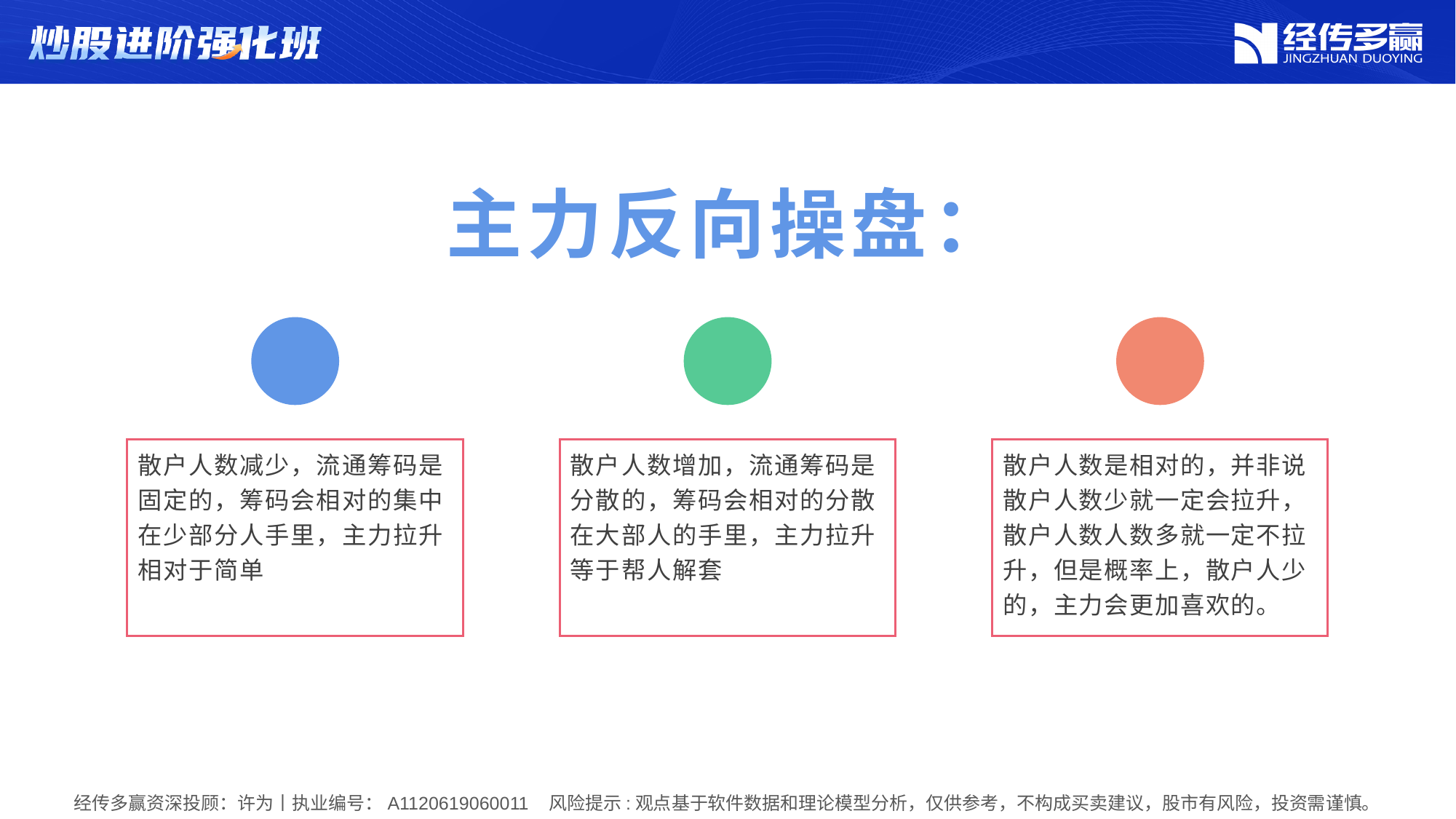

主力反向操盘：

散户人数减少，流通筹码是固定的，筹码会相对的集中在少部分人手里，主力拉升相对于简单
散户人数增加，流通筹码是分散的，筹码会相对的分散在大部人的手里，主力拉升等于帮人解套
散户人数是相对的，并非说散户人数少就一定会拉升，散户人数人数多就一定不拉升，但是概率上，散户人少的，主力会更加喜欢的。